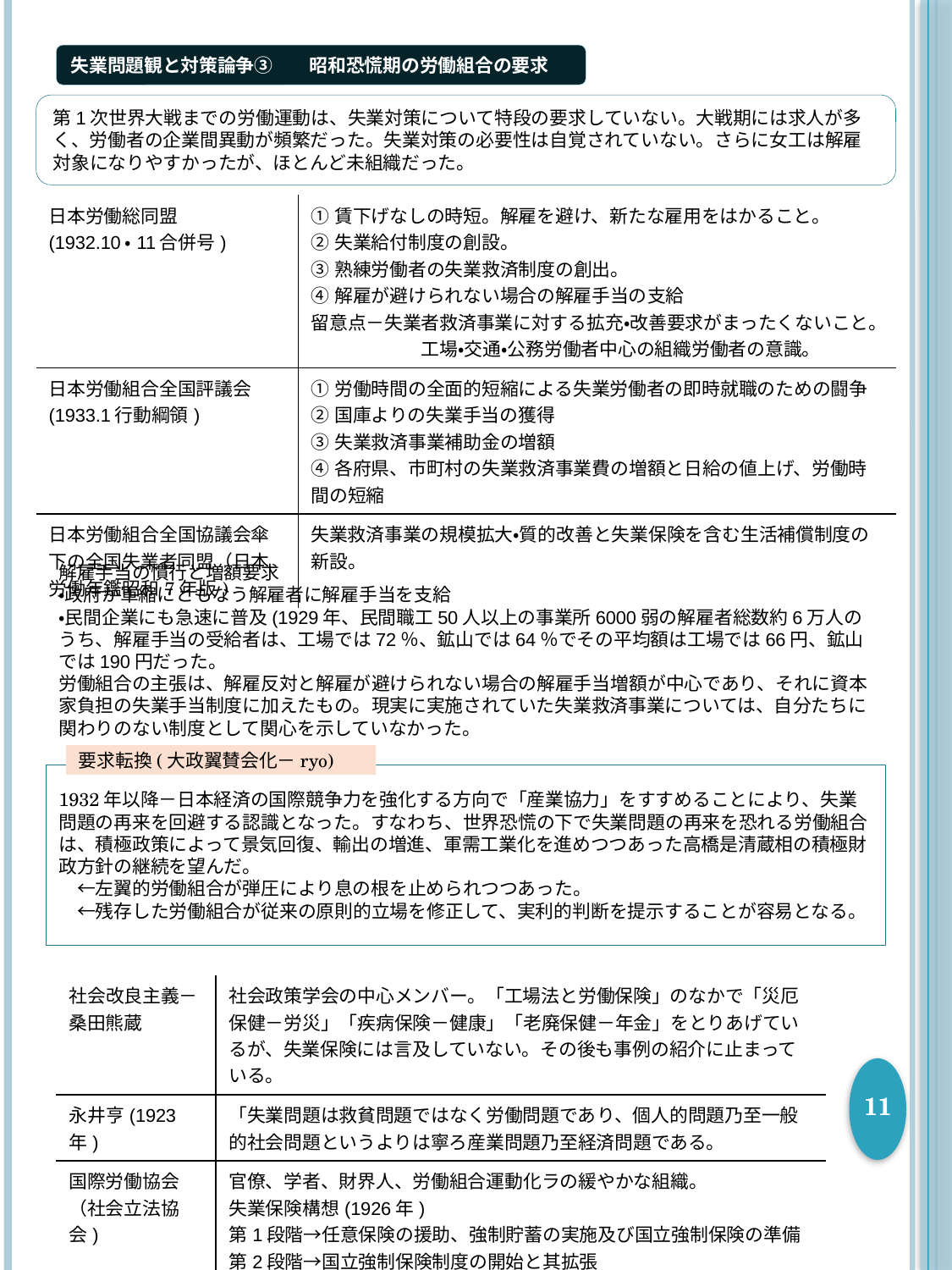

失業問題観と対策論争③　　昭和恐慌期の労働組合の要求
第1次世界大戦までの労働運動は、失業対策について特段の要求していない。大戦期には求人が多く、労働者の企業間異動が頻繁だった。失業対策の必要性は自覚されていない。さらに女工は解雇対象になりやすかったが、ほとんど未組織だった。
| 日本労働総同盟 (1932.10・11合併号) | ①賃下げなしの時短。解雇を避け、新たな雇用をはかること。 ②失業給付制度の創設。 ③熟練労働者の失業救済制度の創出。 ④解雇が避けられない場合の解雇手当の支給 留意点－失業者救済事業に対する拡充・改善要求がまったくないこと。 　　　　　　工場・交通・公務労働者中心の組織労働者の意識。 |
| --- | --- |
| 日本労働組合全国評議会(1933.1行動綱領) | ①労働時間の全面的短縮による失業労働者の即時就職のための闘争 ②国庫よりの失業手当の獲得 ③失業救済事業補助金の増額 ④各府県、市町村の失業救済事業費の増額と日給の値上げ、労働時間の短縮 |
| 日本労働組合全国協議会傘下の全国失業者同盟（日本労働年鑑昭和7年版) | 失業救済事業の規模拡大・質的改善と失業保険を含む生活補償制度の新設。 |

解雇手当の慣行と増額要求
・政府が軍縮にともなう解雇者に解雇手当を支給
・民間企業にも急速に普及(1929年、民間職工50人以上の事業所6000弱の解雇者総数約6万人のうち、解雇手当の受給者は、工場では72％、鉱山では64％でその平均額は工場では66円、鉱山では190円だった。
労働組合の主張は、解雇反対と解雇が避けられない場合の解雇手当増額が中心であり、それに資本家負担の失業手当制度に加えたもの。現実に実施されていた失業救済事業については、自分たちに関わりのない制度として関心を示していなかった。

要求転換(大政翼賛会化－ryo)
1932年以降－日本経済の国際競争力を強化する方向で「産業協力」をすすめることにより、失業問題の再来を回避する認識となった。すなわち、世界恐慌の下で失業問題の再来を恐れる労働組合は、積極政策によって景気回復、輸出の増進、軍需工業化を進めつつあった高橋是清蔵相の積極財政方針の継続を望んだ。
　←左翼的労働組合が弾圧により息の根を止められつつあった。
　←残存した労働組合が従来の原則的立場を修正して、実利的判断を提示することが容易となる。
| 社会改良主義－桑田熊蔵 | 社会政策学会の中心メンバー。「工場法と労働保険」のなかで「災厄保健－労災」「疾病保険－健康」「老廃保健－年金」をとりあげているが、失業保険には言及していない。その後も事例の紹介に止まっている。 |
| --- | --- |
| 永井亨(1923年) | 「失業問題は救貧問題ではなく労働問題であり、個人的問題乃至一般的社会問題というよりは寧ろ産業問題乃至経済問題である。 |
| 国際労働協会 （社会立法協会) | 官僚、学者、財界人、労働組合運動化ラの緩やかな組織。 失業保険構想(1926年) 第1段階→任意保険の援助、強制貯蓄の実施及び国立強制保険の準備 第2段階→国立強制保険制度の開始と其拡張 |
11